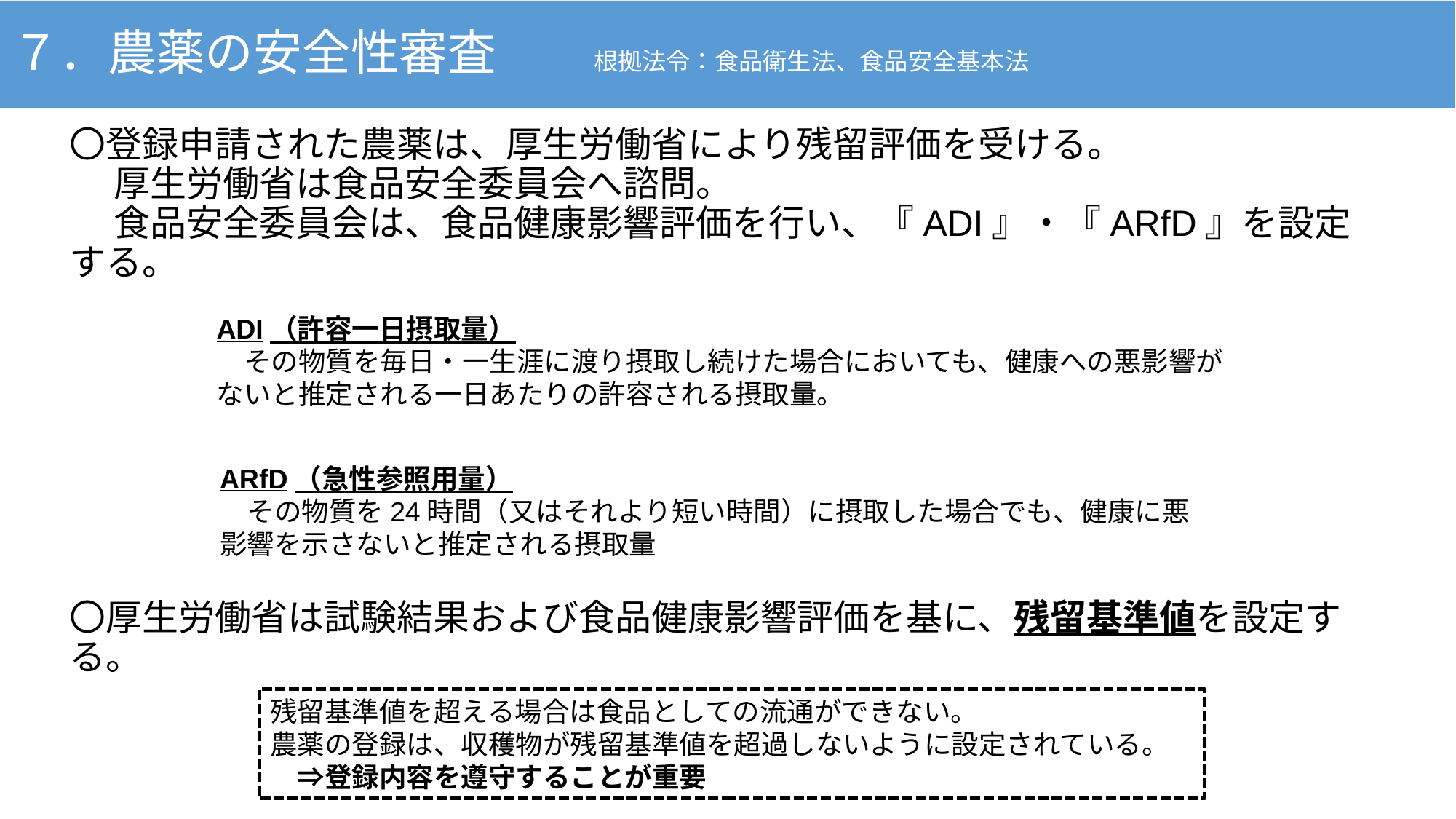

７．農薬の安全性審査　　根拠法令：食品衛生法、食品安全基本法
〇登録申請された農薬は、厚生労働省により残留評価を受ける。
　 厚生労働省は食品安全委員会へ諮問。
　 食品安全委員会は、食品健康影響評価を行い、『ADI』・『ARfD』を設定する。

ADI（許容一日摂取量）
　その物質を毎日・一生涯に渡り摂取し続けた場合においても、健康への悪影響がないと推定される一日あたりの許容される摂取量。

ARfD（急性参照用量）
　その物質を24時間（又はそれより短い時間）に摂取した場合でも、健康に悪影響を示さないと推定される摂取量
〇厚生労働省は試験結果および食品健康影響評価を基に、残留基準値を設定する。
残留基準値を超える場合は食品としての流通ができない。
農薬の登録は、収穫物が残留基準値を超過しないように設定されている。
　⇒登録内容を遵守することが重要